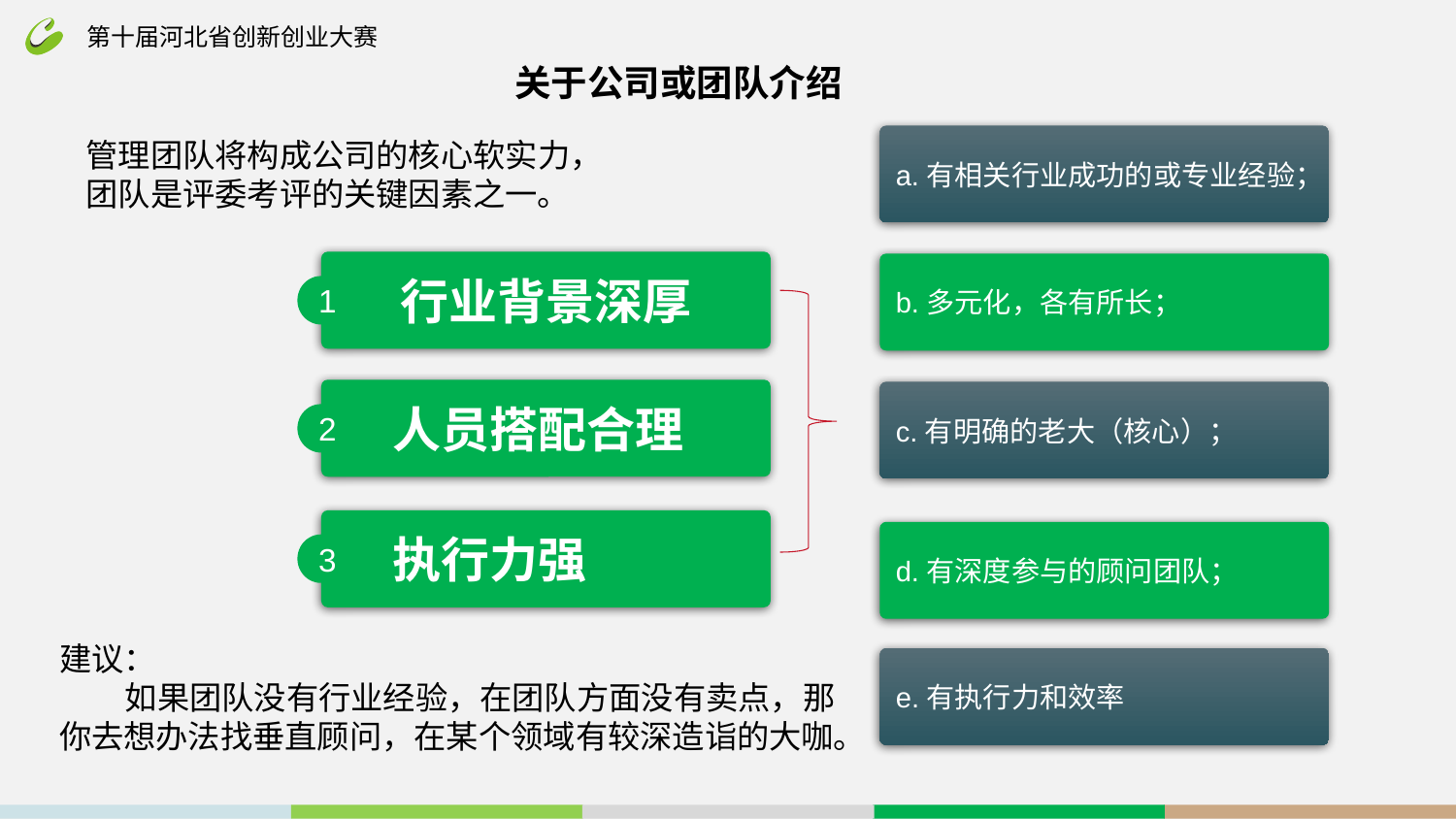

# 关于公司或团队介绍

a.有相关行业成功的或专业经验；
行业背景深厚
b.多元化，各有所长；
1

    人员搭配合理
c.有明确的老大（核心）；
2
    执行力强
d.有深度参与的顾问团队；
3
e.有执行力和效率
管理团队将构成公司的核心软实力，团队是评委考评的关键因素之一。
建议：
        如果团队没有行业经验，在团队方面没有卖点，那你去想办法找垂直顾问，在某个领域有较深造诣的大咖。